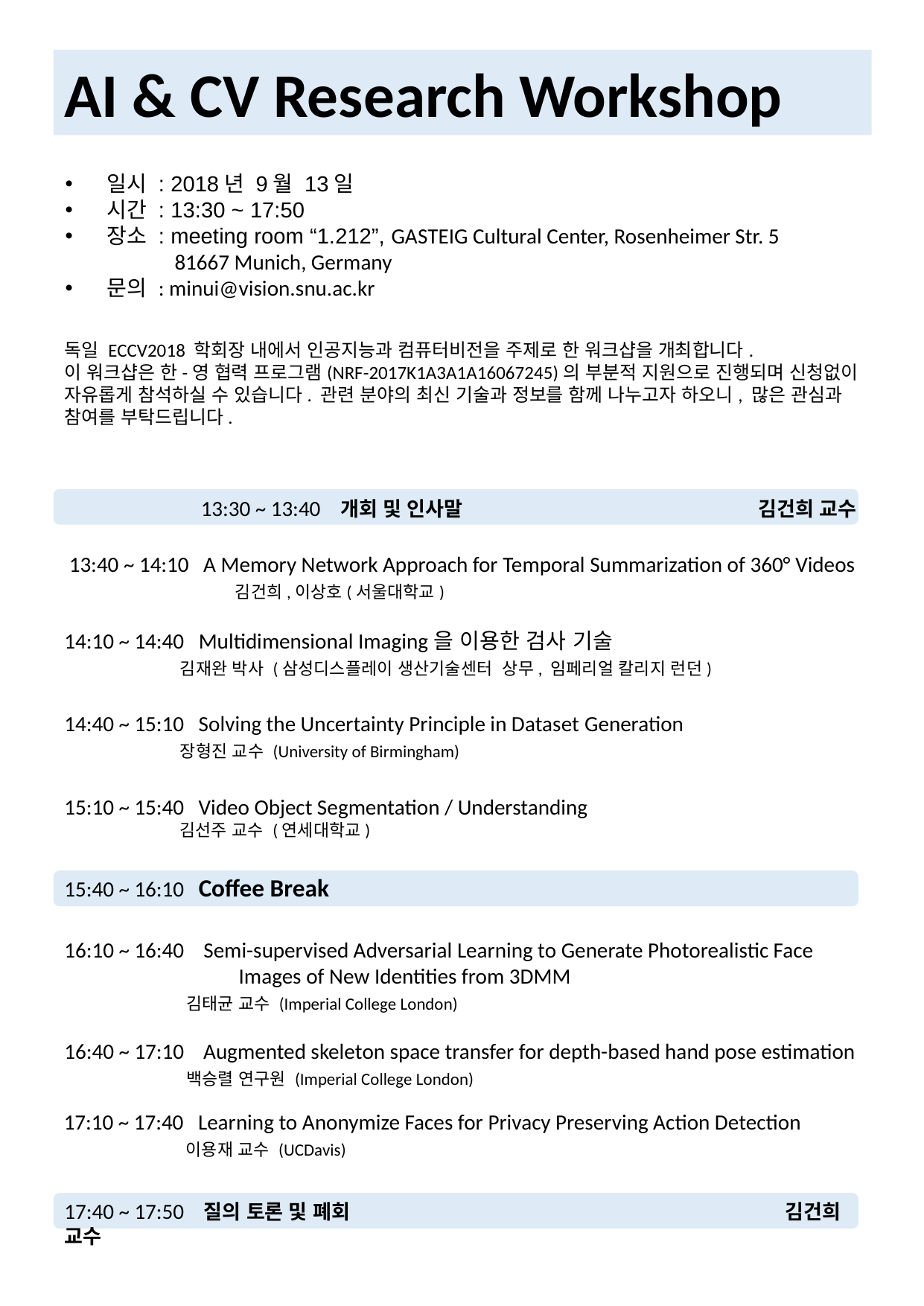

AI & CV Research Workshop
일시 : 2018년 9월 13일
시간 : 13:30 ~ 17:50
장소 : meeting room “1.212”, GASTEIG Cultural Center, Rosenheimer Str. 5
              81667 Munich, Germany
문의 : minui@vision.snu.ac.kr
독일 ECCV2018 학회장 내에서 인공지능과 컴퓨터비전을 주제로 한 워크샵을 개최합니다.
이 워크샵은 한-영 협력 프로그램(NRF-2017K1A3A1A16067245)의 부분적 지원으로 진행되며 신청없이 자유롭게 참석하실 수 있습니다. 관련 분야의 최신 기술과 정보를 함께 나누고자 하오니, 많은 관심과 참여를 부탁드립니다.

13:30 ~ 13:40   개회 및 인사말                                                     김건희 교수
13:40 ~ 14:10   A Memory Network Approach for Temporal Summarization of 360° Videos
	        김건희,이상호(서울대학교)
14:10 ~ 14:40   Multidimensional Imaging을 이용한 검사 기술
                  김재완 박사 (삼성디스플레이 생산기술센터  상무, 임페리얼 칼리지 런던)
14:40 ~ 15:10   Solving the Uncertainty Principle in Dataset Generation
                  장형진 교수 (University of Birmingham)
15:10 ~ 15:40   Video Object Segmentation / Understanding
                       김선주 교수 (연세대학교)
15:40 ~ 16:10   Coffee Break

16:10 ~ 16:40    Semi-supervised Adversarial Learning to Generate Photorealistic Face 		             Images of New Identities from 3DMM
                   김태균 교수 (Imperial College London)
16:40 ~ 17:10    Augmented skeleton space transfer for depth-based hand pose estimation
                   백승렬 연구원 (Imperial College London)
17:10 ~ 17:40   Learning to Anonymize Faces for Privacy Preserving Action Detection
                   이용재 교수 (UCDavis)
17:40 ~ 17:50   질의 토론 및 폐회                                                                              김건희 교수